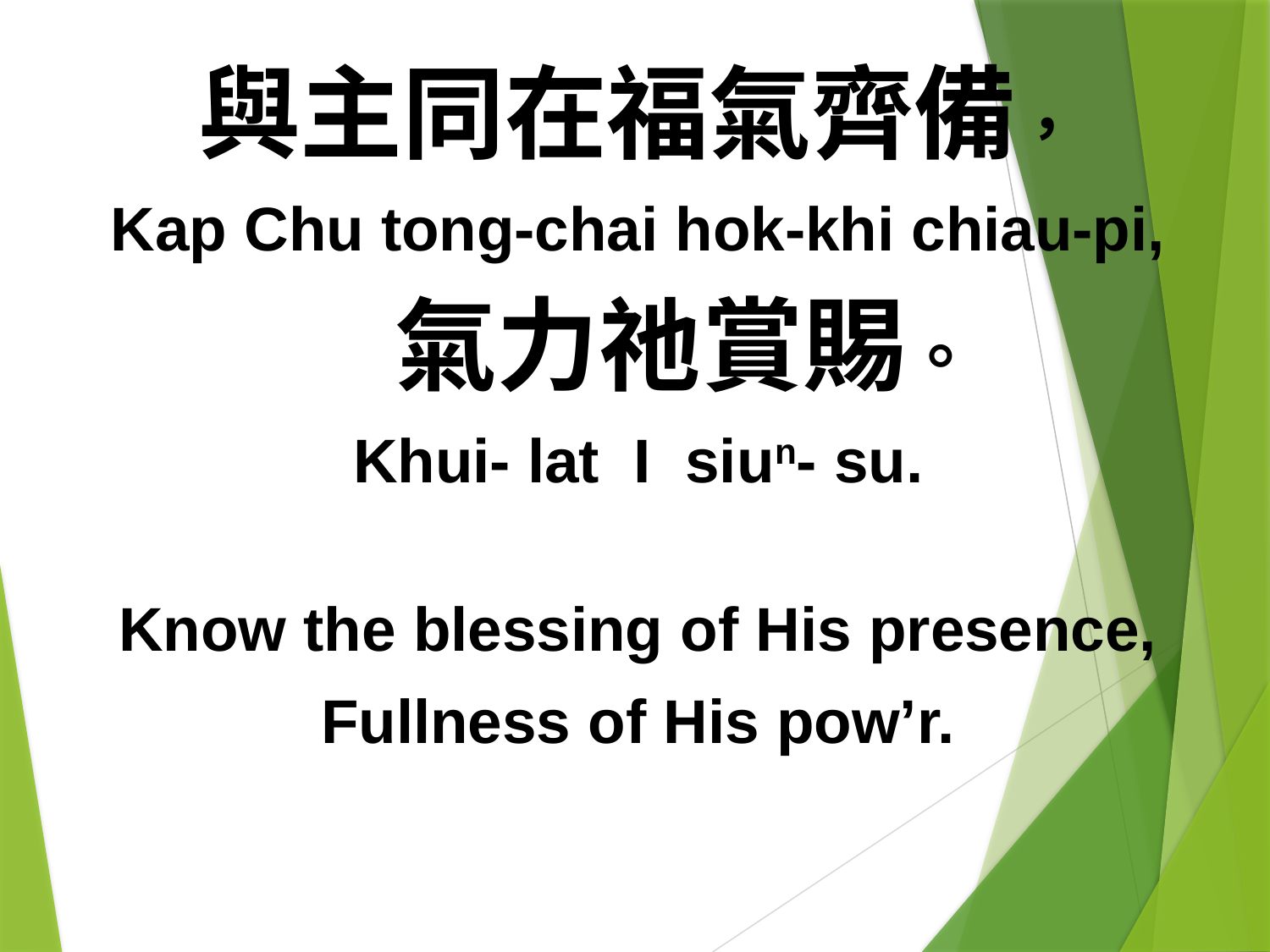

與主同在福氣齊備，
Kap Chu tong-chai hok-khi chiau-pi,
   氣力祂賞賜。
Khui- lat  I  siun- su.

Know the blessing of His presence,
Fullness of His pow’r.